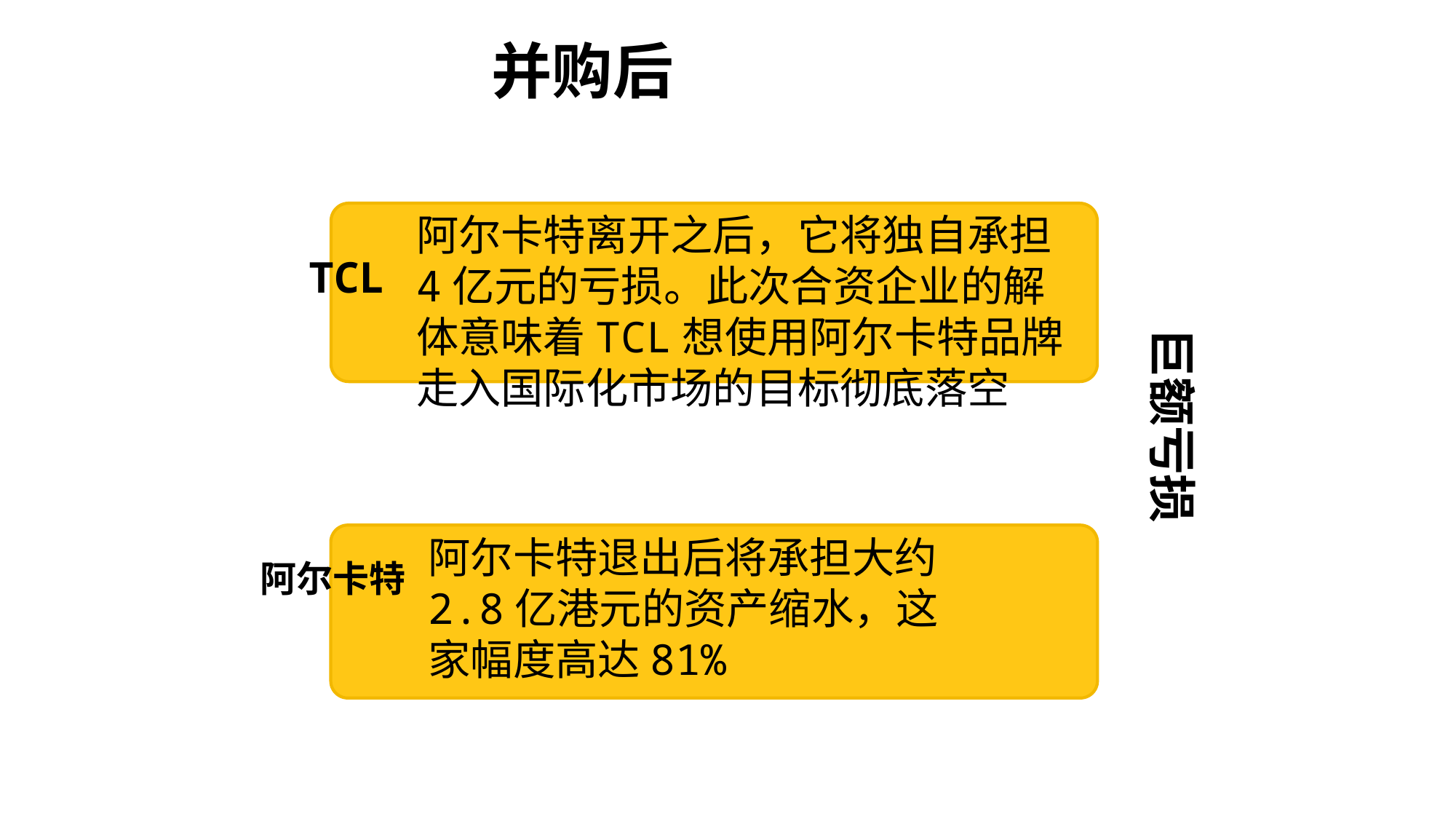

并购后

阿尔卡特离开之后，它将独自承担4亿元的亏损。此次合资企业的解体意味着TCL想使用阿尔卡特品牌走入国际化市场的目标彻底落空

TCL
#
巨额亏损

阿尔卡特退出后将承担大约2.8亿港元的资产缩水，这家幅度高达81%

阿尔卡特